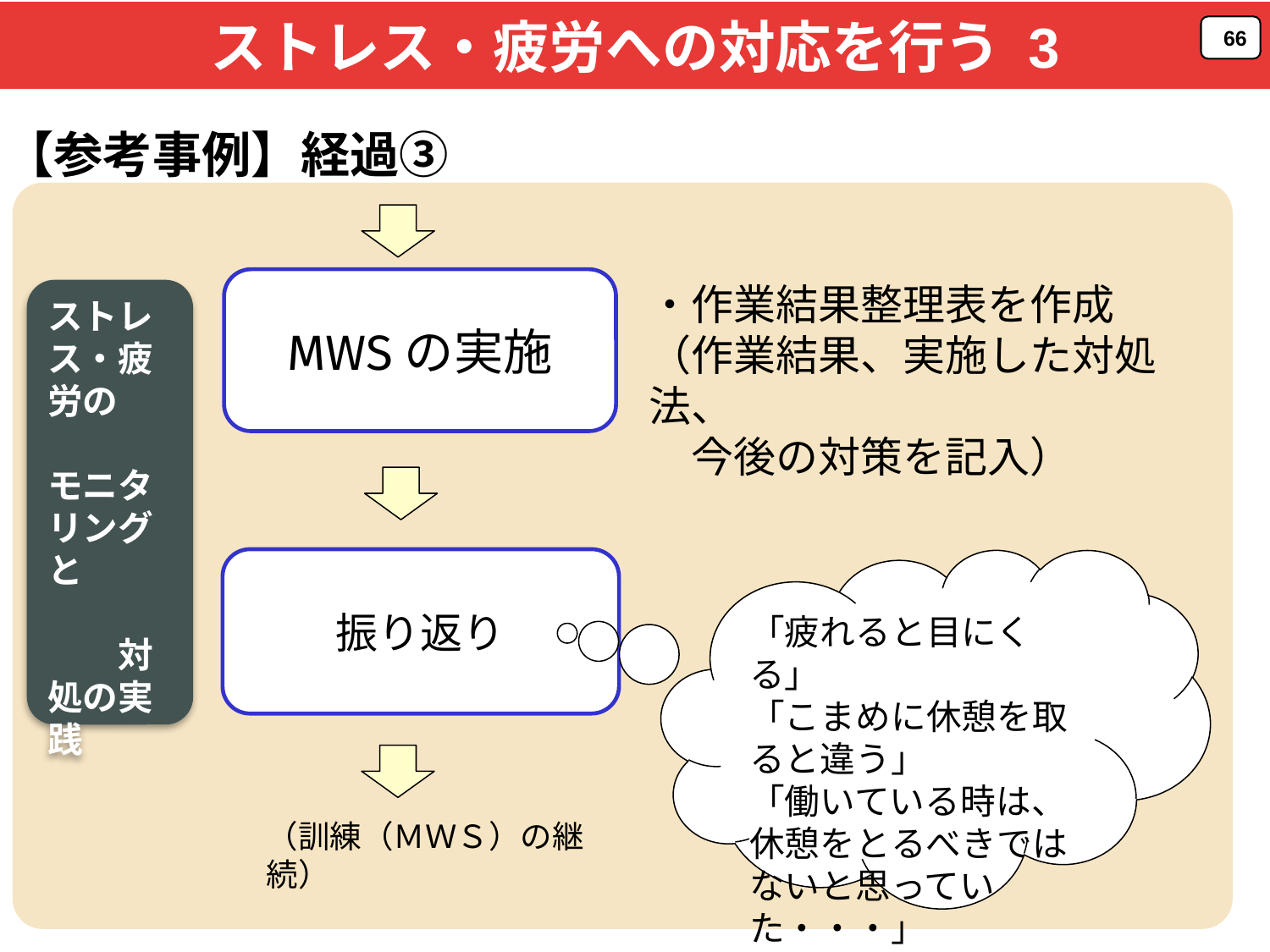

ストレス・疲労への対応を行う 3
66

【参考事例】経過③

MWSの実施
・作業結果整理表を作成
（作業結果、実施した対処法、
　今後の対策を記入）

ストレス・疲労の
　　　モニタリングと
　　　　　対処の実践

振り返り
「疲れると目にくる」
「こまめに休憩を取ると違う」
「働いている時は、休憩をとるべきではないと思っていた・・・」

（訓練（ＭＷＳ）の継続）